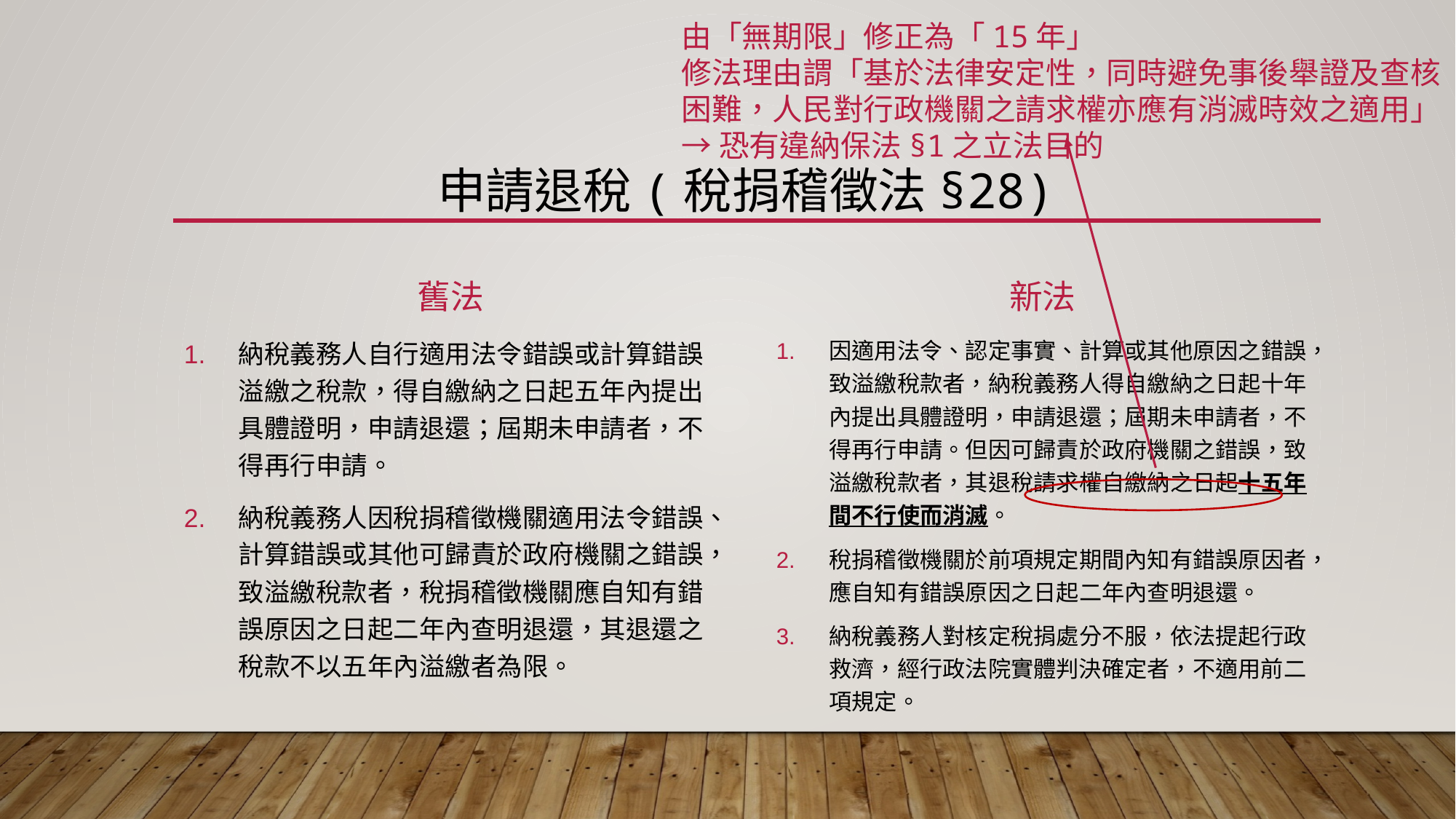

由「無期限」修正為「15年」
修法理由謂「基於法律安定性，同時避免事後舉證及查核困難，人民對行政機關之請求權亦應有消滅時效之適用」
→恐有違納保法§1之立法目的
# 申請退稅(稅捐稽徵法§28)
新法
舊法
納稅義務人自行適用法令錯誤或計算錯誤溢繳之稅款，得自繳納之日起五年內提出具體證明，申請退還；屆期未申請者，不得再行申請。
納稅義務人因稅捐稽徵機關適用法令錯誤、計算錯誤或其他可歸責於政府機關之錯誤，致溢繳稅款者，稅捐稽徵機關應自知有錯誤原因之日起二年內查明退還，其退還之稅款不以五年內溢繳者為限。
因適用法令、認定事實、計算或其他原因之錯誤，致溢繳稅款者，納稅義務人得自繳納之日起十年內提出具體證明，申請退還；屆期未申請者，不得再行申請。但因可歸責於政府機關之錯誤，致溢繳稅款者，其退稅請求權自繳納之日起十五年間不行使而消滅。
稅捐稽徵機關於前項規定期間內知有錯誤原因者，應自知有錯誤原因之日起二年內查明退還。
納稅義務人對核定稅捐處分不服，依法提起行政救濟，經行政法院實體判決確定者，不適用前二項規定。